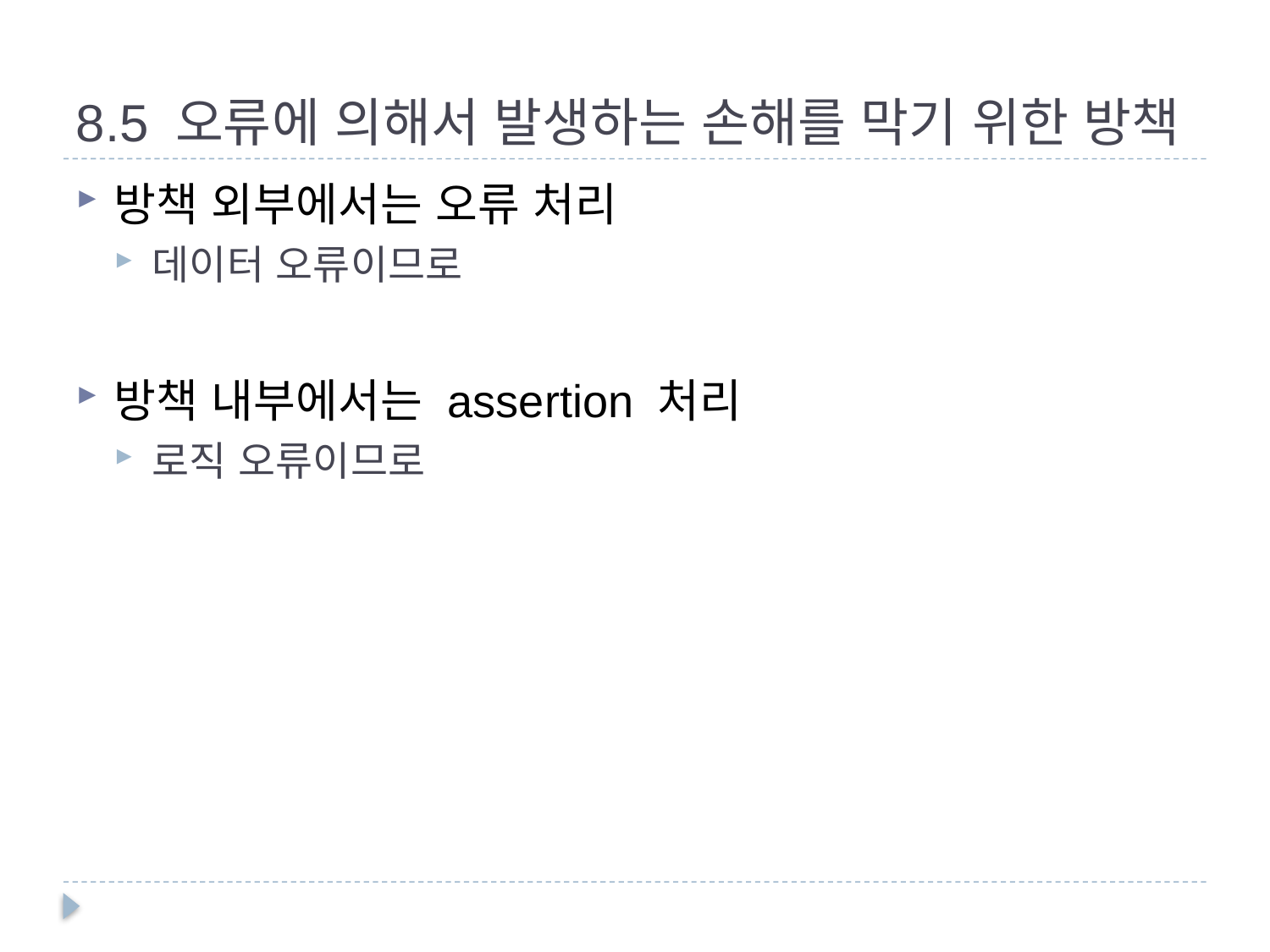

# 8.5 오류에 의해서 발생하는 손해를 막기 위한 방책
방책 외부에서는 오류 처리
데이터 오류이므로

방책 내부에서는 assertion 처리
로직 오류이므로